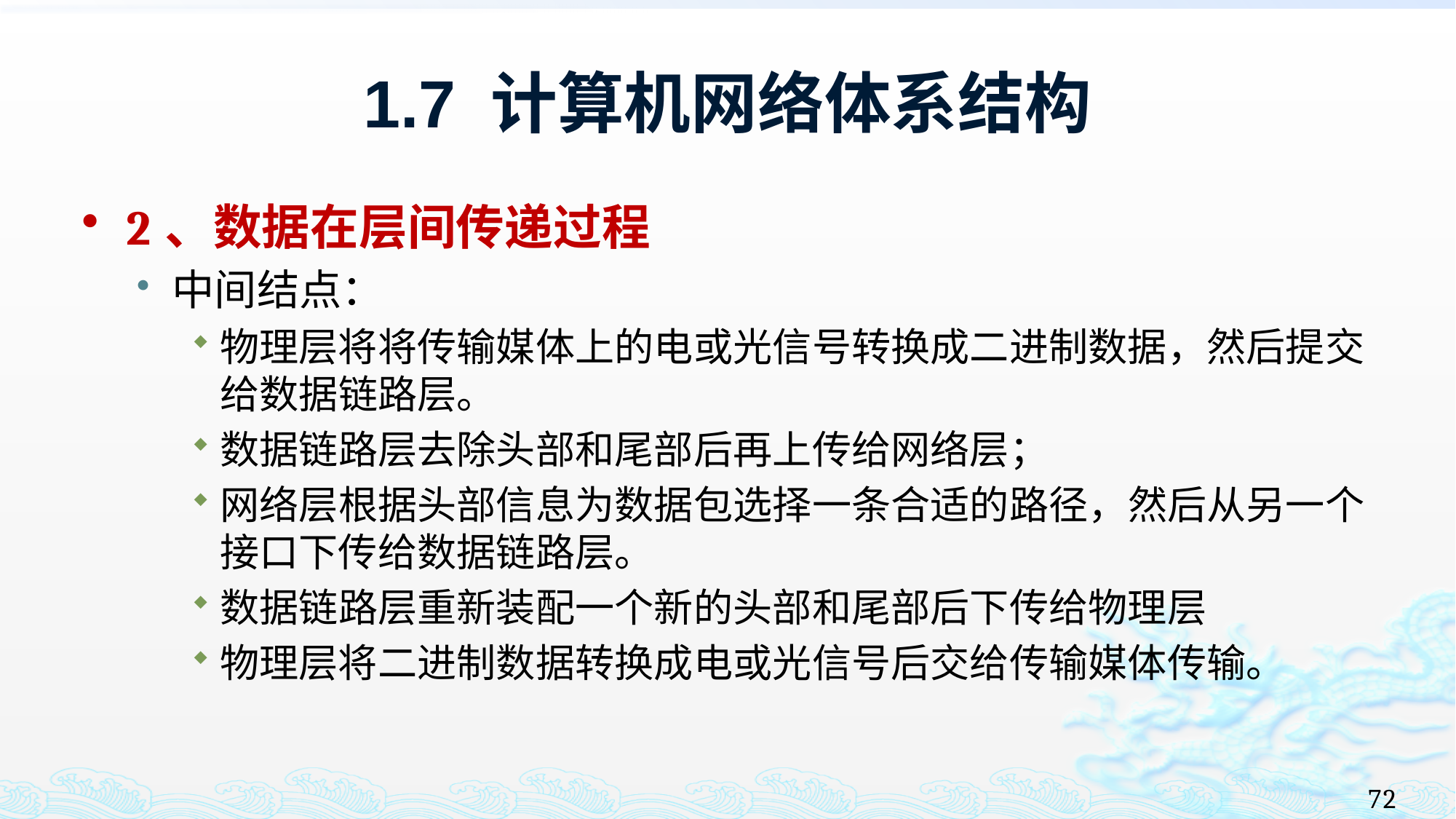

# 1.7 计算机网络体系结构
2、数据在层间传递过程
中间结点：
物理层将将传输媒体上的电或光信号转换成二进制数据，然后提交给数据链路层。
数据链路层去除头部和尾部后再上传给网络层；
网络层根据头部信息为数据包选择一条合适的路径，然后从另一个接口下传给数据链路层。
数据链路层重新装配一个新的头部和尾部后下传给物理层
物理层将二进制数据转换成电或光信号后交给传输媒体传输。
72